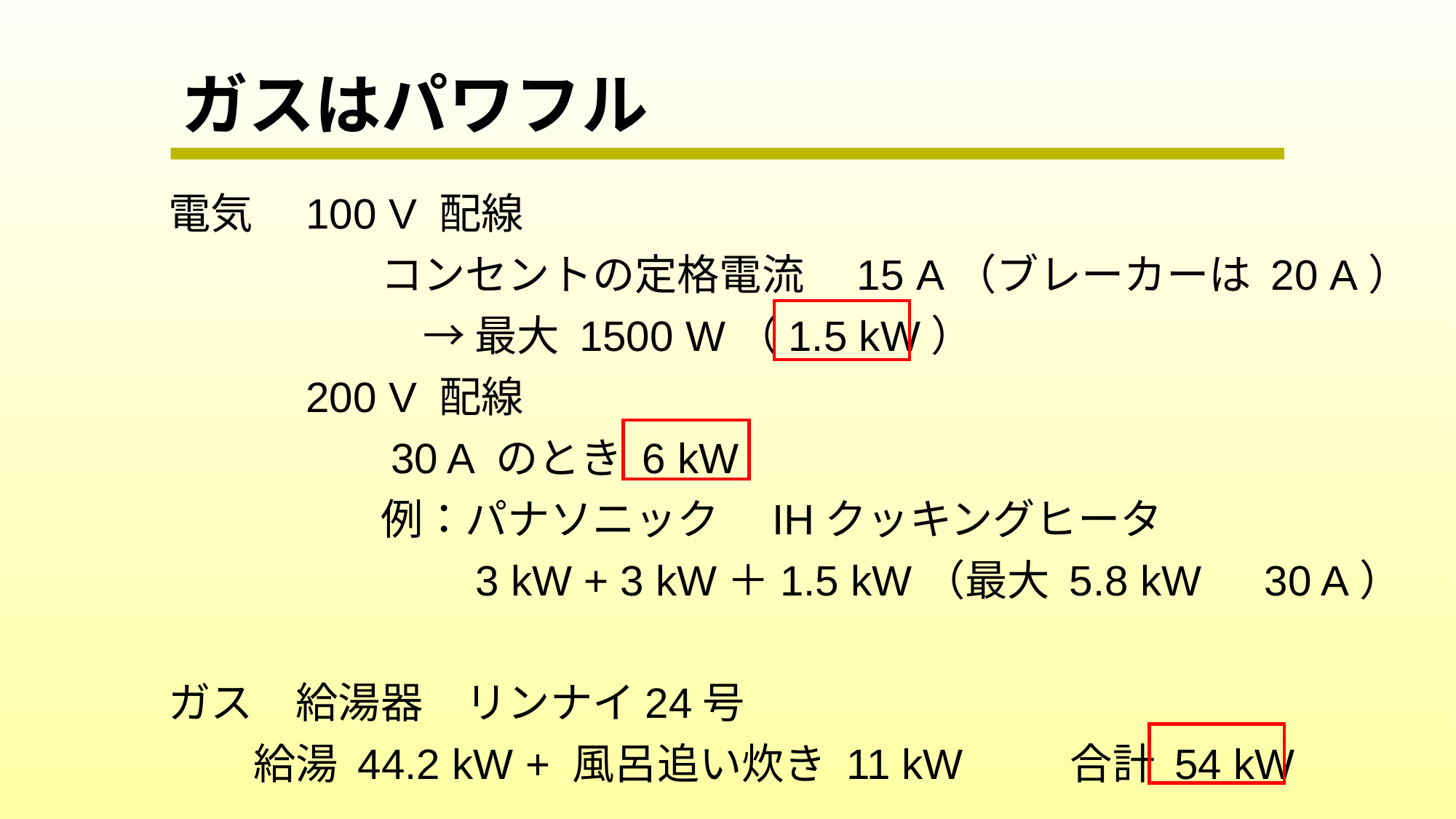

# ガスはパワフル
電気　100 V 配線
　　　　　コンセントの定格電流　15 A（ブレーカーは 20 A）
　　　　　　→ 最大 1500 W（1.5 kW）
　　　200 V 配線
　　　　　30 A のとき 6 kW
　　　　　例：パナソニック　IHクッキングヒータ
　　　　　　　3 kW + 3 kW＋1.5 kW（最大 5.8 kW　30 A）

ガス　給湯器　リンナイ24号
　　給湯 44.2 kW + 風呂追い炊き 11 kW 　　合計 54 kW